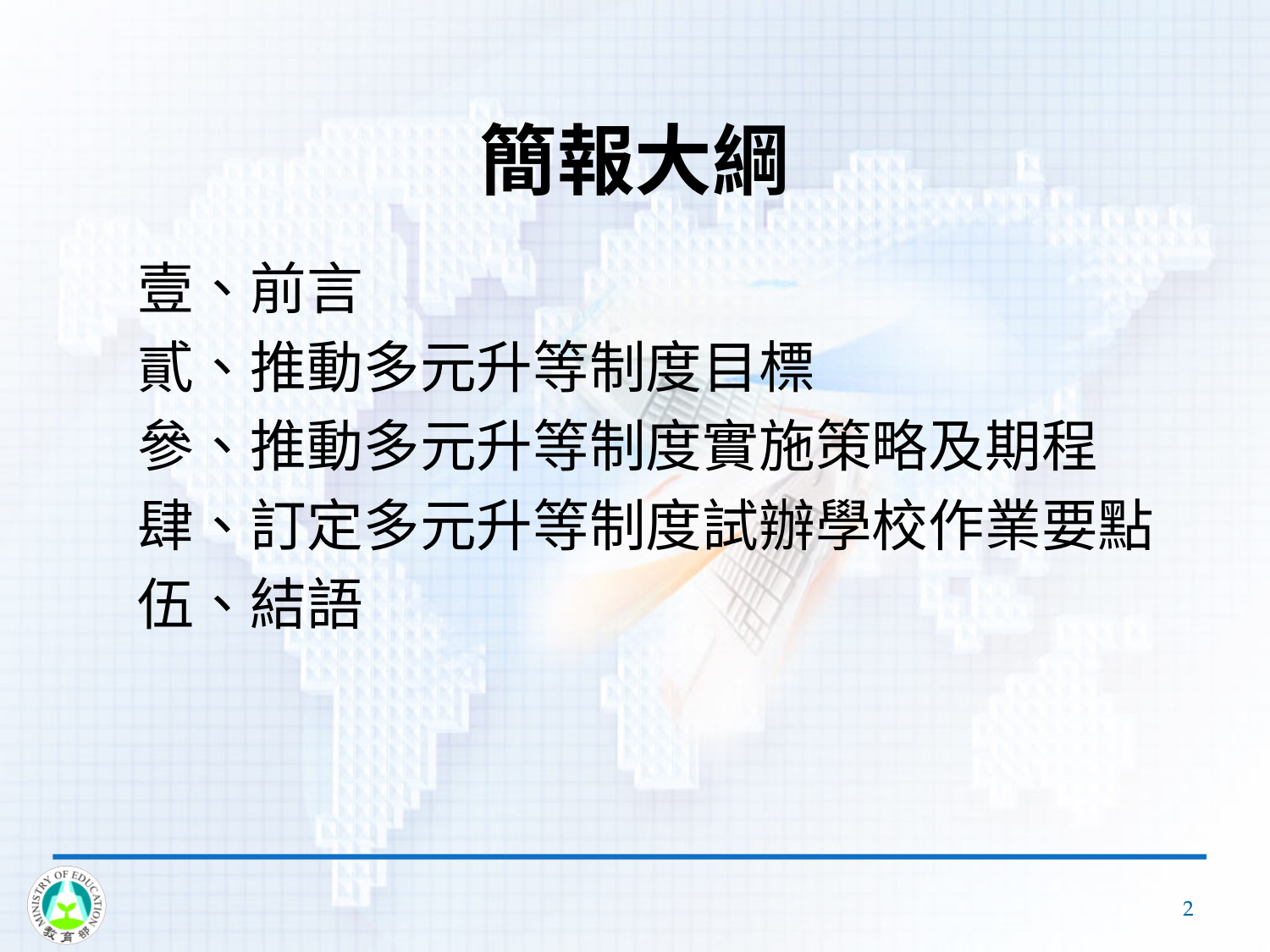

# 簡報大綱
壹、前言
貳、推動多元升等制度目標
參、推動多元升等制度實施策略及期程
肆、訂定多元升等制度試辦學校作業要點
伍、結語

2